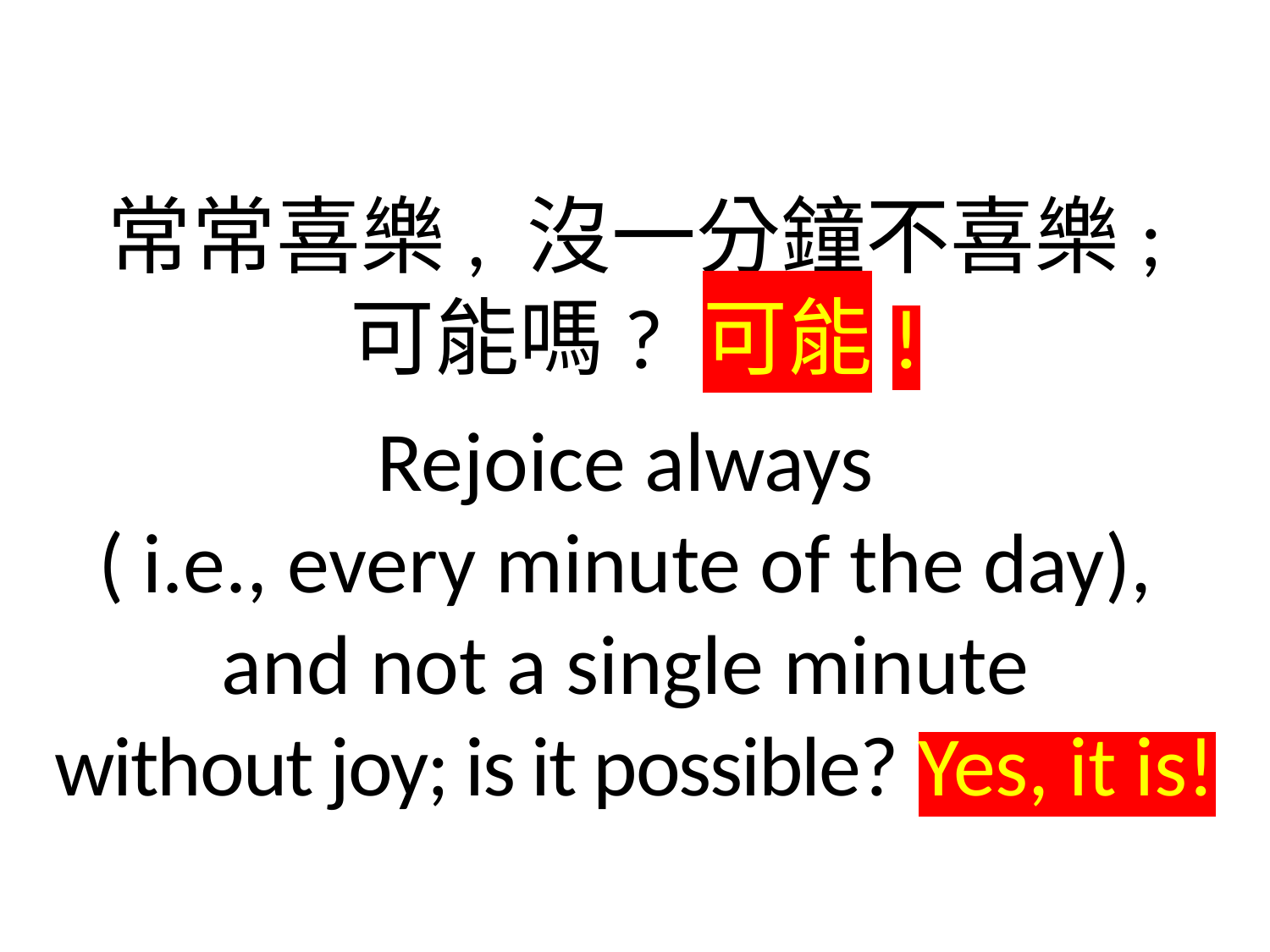

常常喜樂, 沒一分鐘不喜樂;
可能嗎? 可能!
Rejoice always
( i.e., every minute of the day),
and not a single minute
without joy; is it possible? Yes, it is!